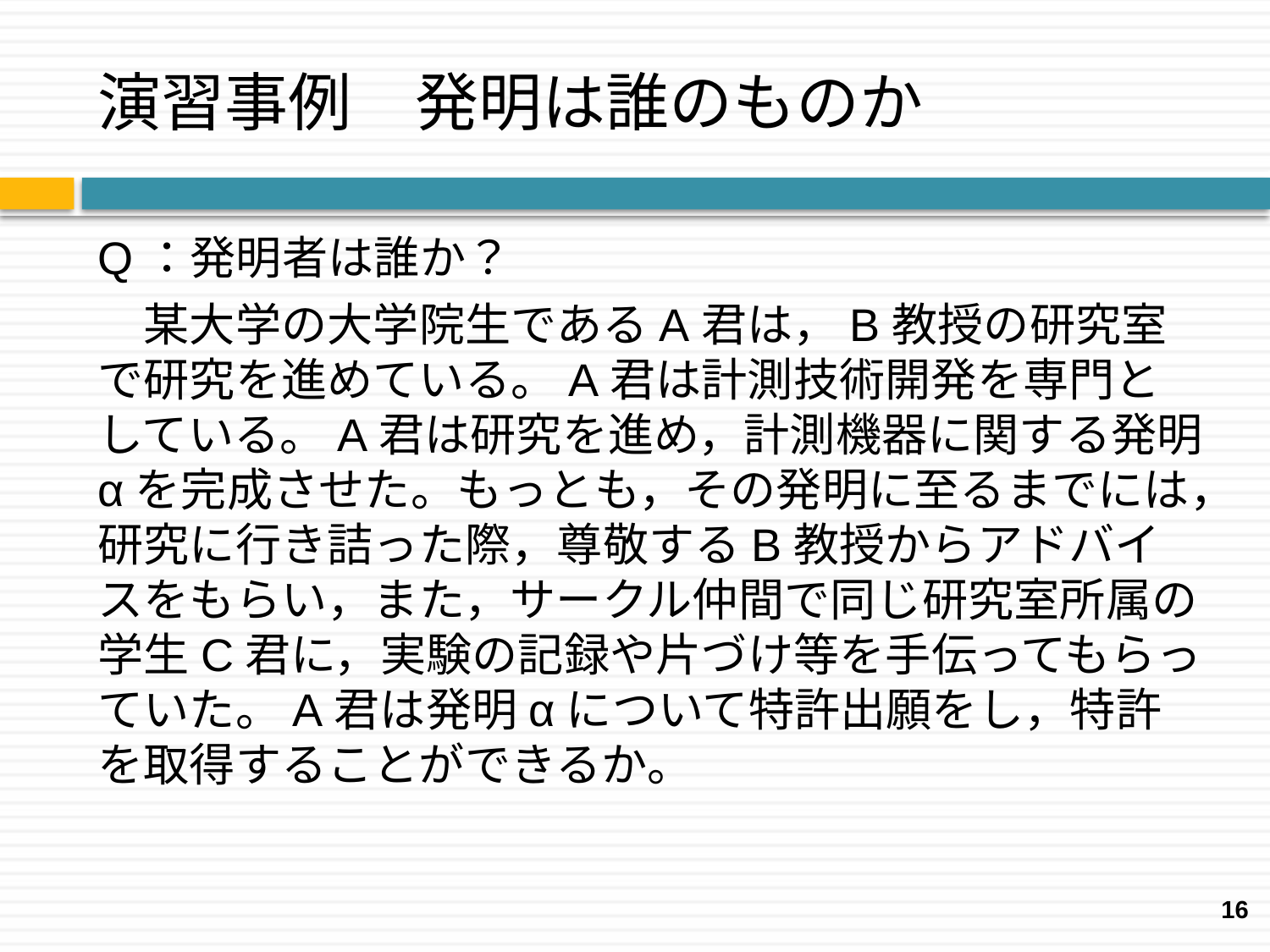

# 演習事例　発明は誰のものか
Q：発明者は誰か？
　某大学の大学院生であるA君は，B教授の研究室で研究を進めている。A君は計測技術開発を専門としている。A君は研究を進め，計測機器に関する発明αを完成させた。もっとも，その発明に至るまでには，研究に行き詰った際，尊敬するB教授からアドバイスをもらい，また，サークル仲間で同じ研究室所属の学生C君に，実験の記録や片づけ等を手伝ってもらっていた。A君は発明αについて特許出願をし，特許を取得することができるか。

16